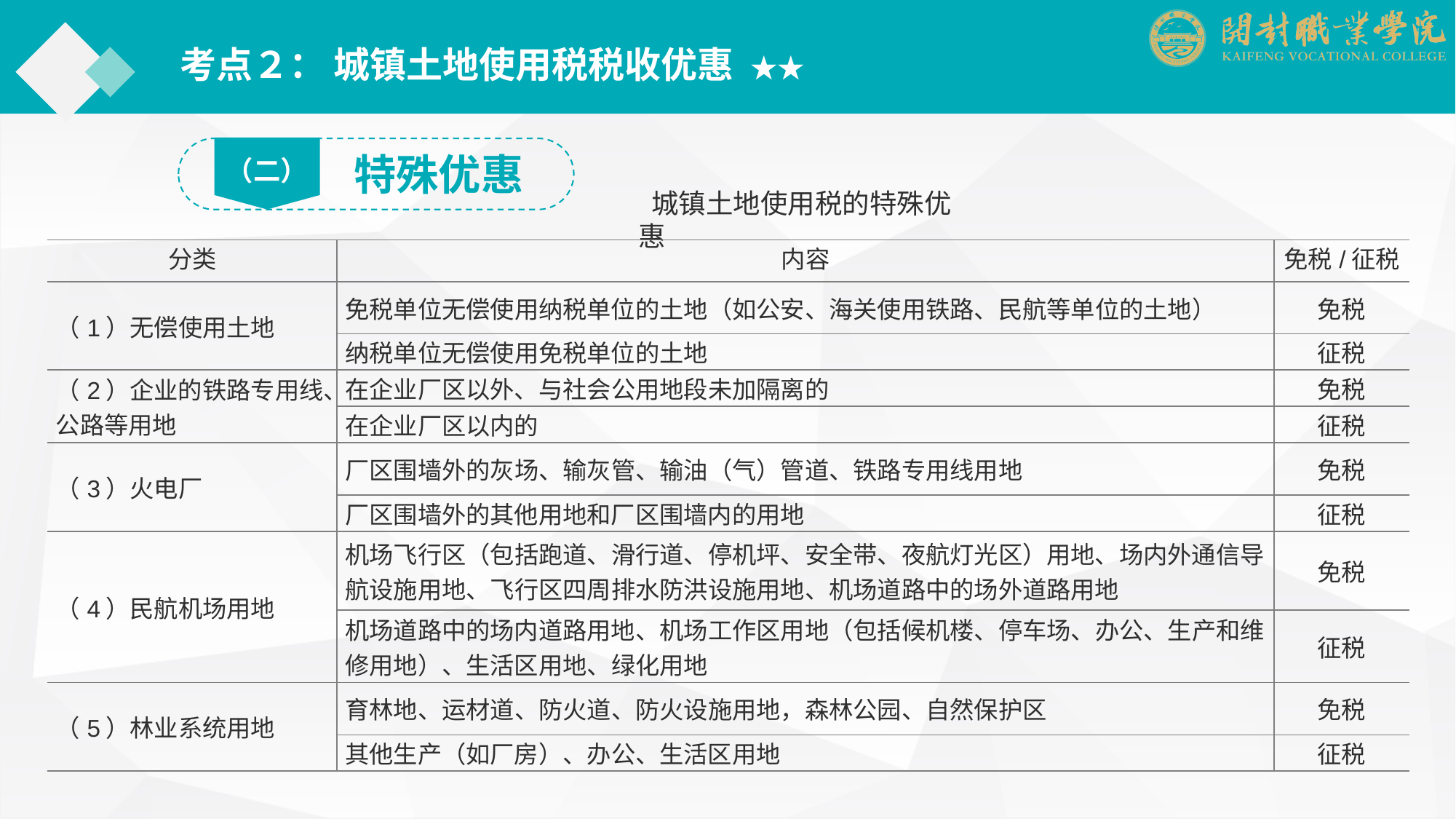

考点２： 城镇土地使用税税收优惠  ★★
（二）

特殊优惠
 城镇土地使用税的特殊优惠
| 分类 | 内容 | 免税/征税 |
| --- | --- | --- |
| （1）无偿使用土地 | 免税单位无偿使用纳税单位的土地（如公安、海关使用铁路、民航等单位的土地） | 免税 |
|  | 纳税单位无偿使用免税单位的土地 | 征税 |
| （2）企业的铁路专用线、公路等用地 | 在企业厂区以外、与社会公用地段未加隔离的 | 免税 |
|  | 在企业厂区以内的 | 征税 |
| （3）火电厂 | 厂区围墙外的灰场、输灰管、输油（气）管道、铁路专用线用地 | 免税 |
|  | 厂区围墙外的其他用地和厂区围墙内的用地 | 征税 |
| （4）民航机场用地 | 机场飞行区（包括跑道、滑行道、停机坪、安全带、夜航灯光区）用地、场内外通信导航设施用地、飞行区四周排水防洪设施用地、机场道路中的场外道路用地 | 免税 |
|  | 机场道路中的场内道路用地、机场工作区用地（包括候机楼、停车场、办公、生产和维修用地）、生活区用地、绿化用地 | 征税 |
| （5）林业系统用地 | 育林地、运材道、防火道、防火设施用地，森林公园、自然保护区 | 免税 |
|  | 其他生产（如厂房）、办公、生活区用地 | 征税 |